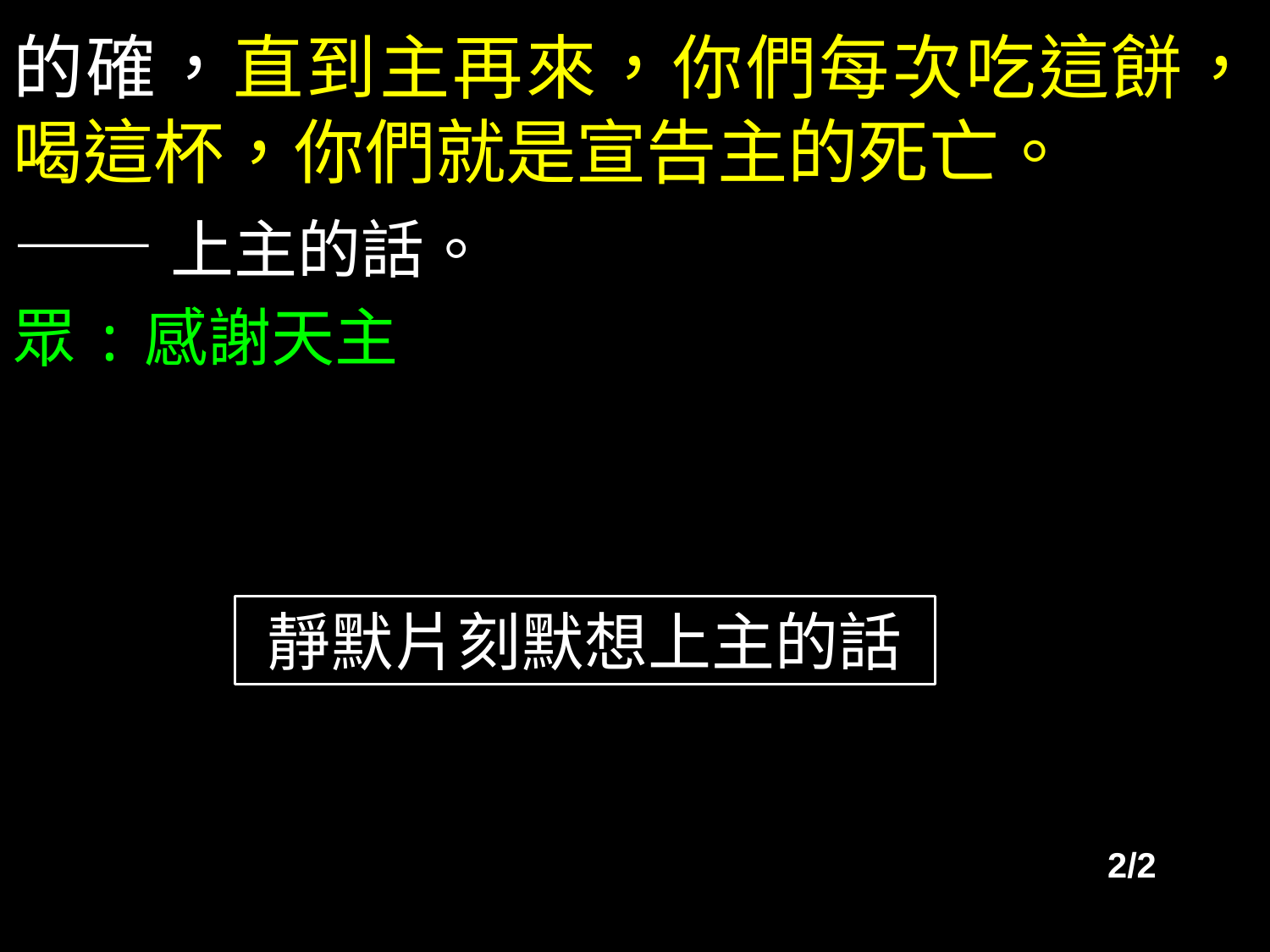

的確，直到主再來，你們每次吃這餅，喝這杯，你們就是宣告主的死亡。
——上主的話。
眾:感謝天主

靜默片刻默想上主的話
2/2